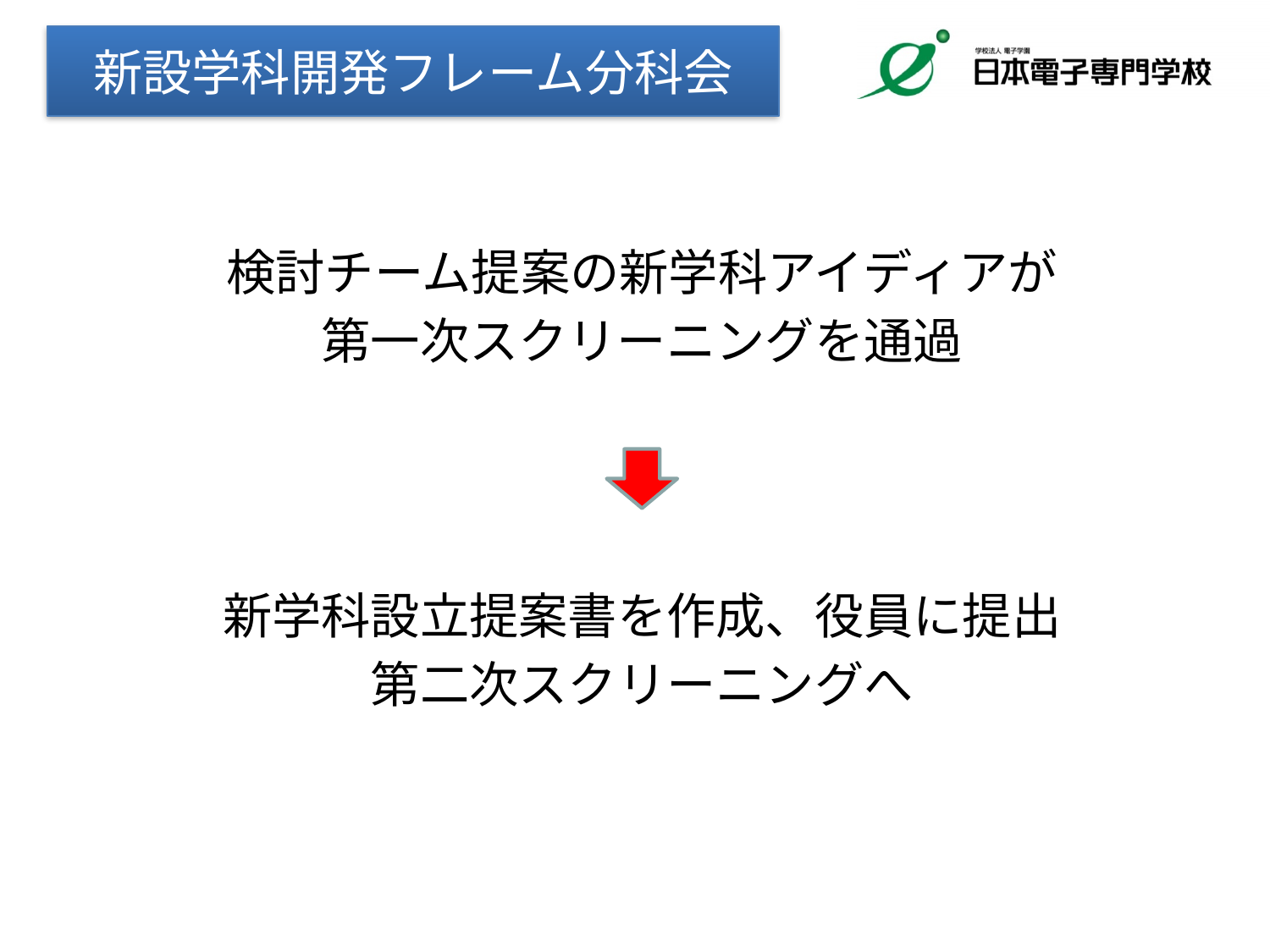

新設学科開発フレーム分科会

検討チーム提案の新学科アイディアが
第一次スクリーニングを通過

新学科設立提案書を作成、役員に提出
第二次スクリーニングへ